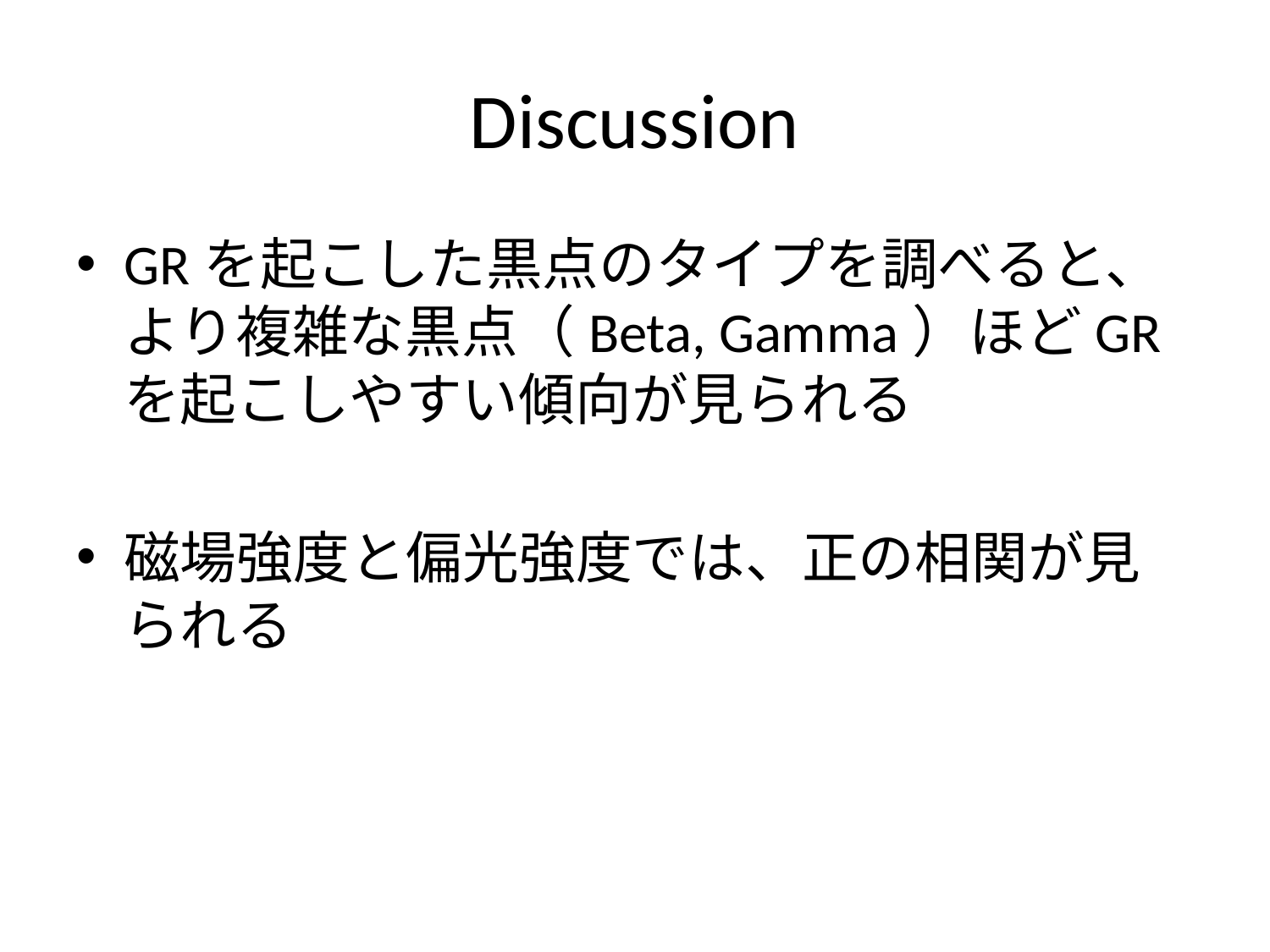

# Discussion
GRを起こした黒点のタイプを調べると、より複雑な黒点（Beta, Gamma）ほどGRを起こしやすい傾向が見られる

磁場強度と偏光強度では、正の相関が見られる